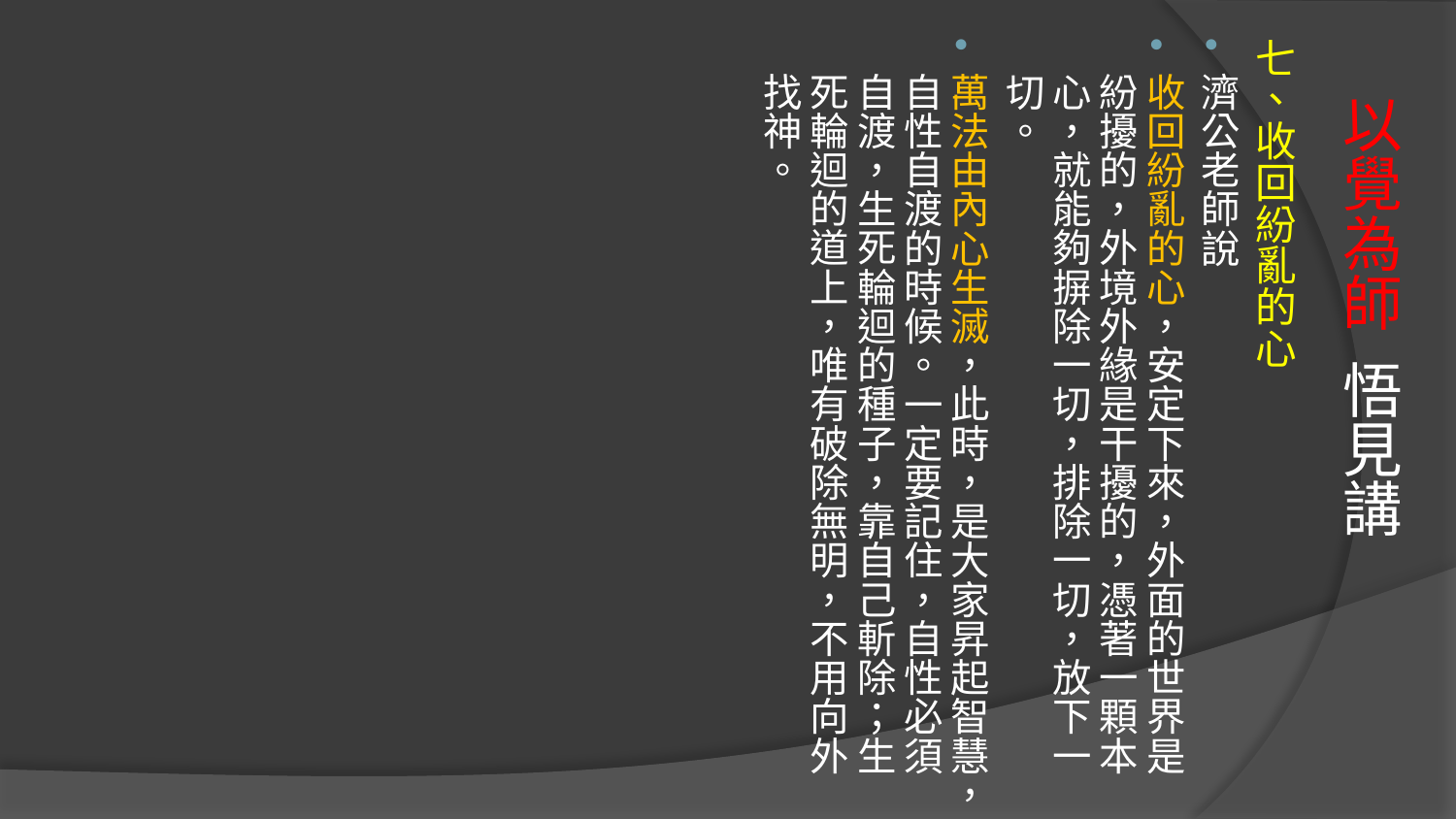

七、收回紛亂的心
濟公老師說
收回紛亂的心，安定下來，外面的世界是紛擾的，外境外緣是干擾的，憑著一顆本心，就能夠摒除一切，排除一切，放下一切。
萬法由內心生滅，此時，是大家昇起智慧，自性自渡的時候。一定要記住，自性必須自渡，生死輪迴的種子，靠自己斬除；生死輪迴的道上，唯有破除無明，不用向外找神。

# 以覺為師  悟見講